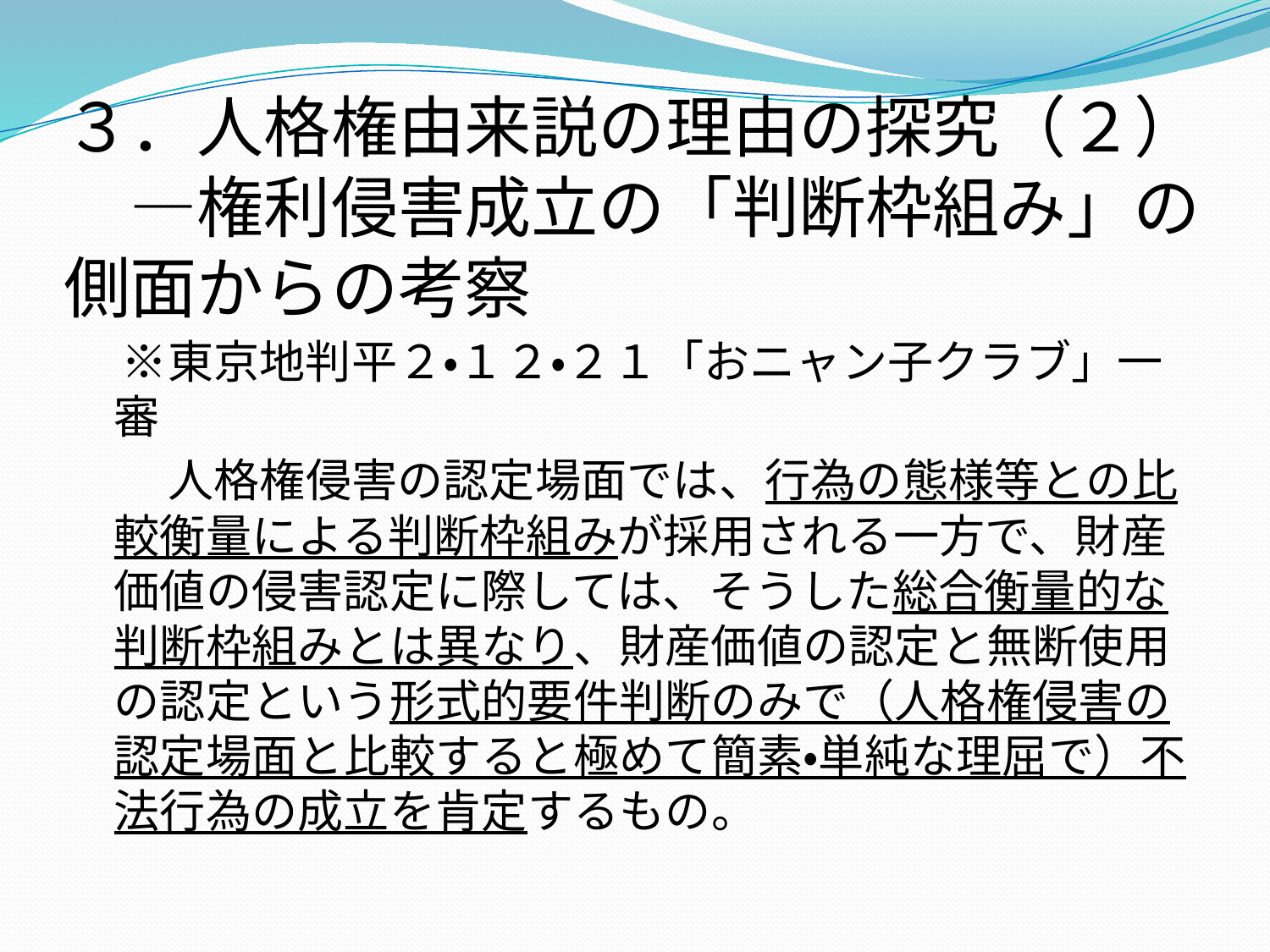

# ３．人格権由来説の理由の探究（２） 　―権利侵害成立の「判断枠組み」の側面からの考察
　※東京地判平２・１２・２１「おニャン子クラブ」一審
　　人格権侵害の認定場面では、行為の態様等との比較衡量による判断枠組みが採用される一方で、財産価値の侵害認定に際しては、そうした総合衡量的な判断枠組みとは異なり、財産価値の認定と無断使用の認定という形式的要件判断のみで（人格権侵害の認定場面と比較すると極めて簡素・単純な理屈で）不法行為の成立を肯定するもの。